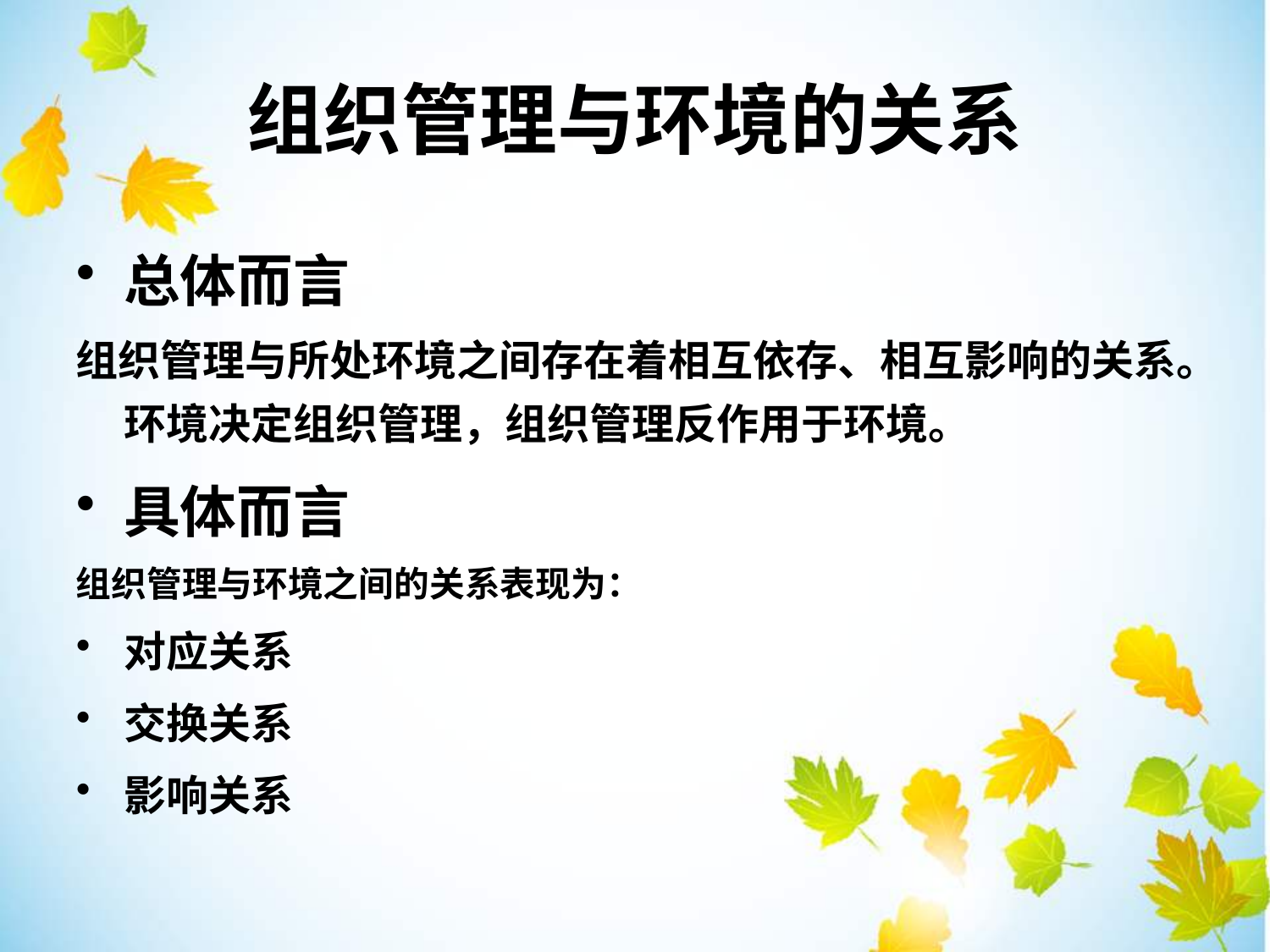

组织管理与环境的关系
总体而言
组织管理与所处环境之间存在着相互依存、相互影响的关系。环境决定组织管理，组织管理反作用于环境。
具体而言
组织管理与环境之间的关系表现为：
对应关系
交换关系
影响关系